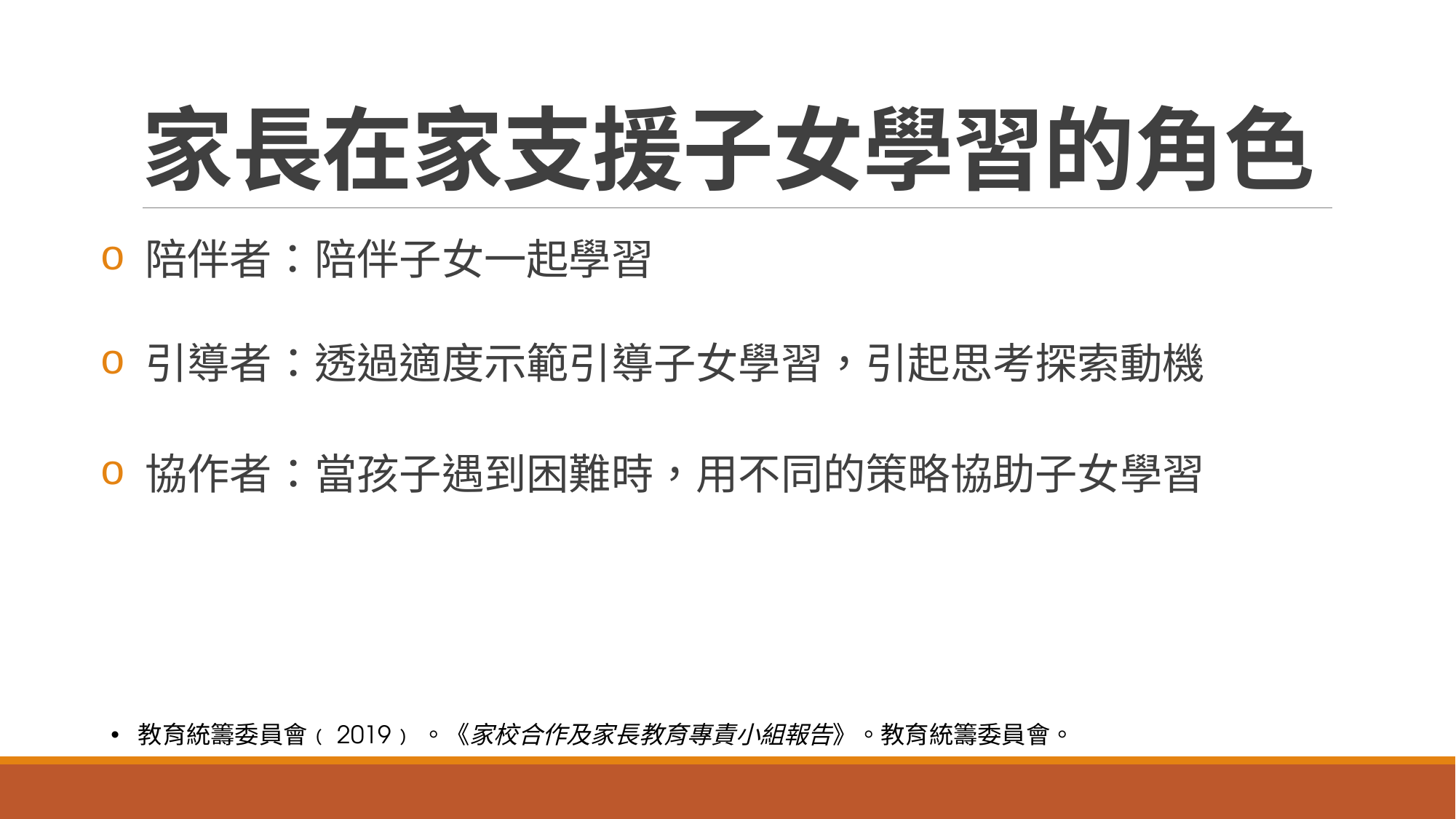

# 家長在家支援子女學習的角色
 陪伴者：陪伴子女一起學習
 引導者：透過適度示範引導子女學習，引起思考探索動機
 協作者：當孩子遇到困難時，用不同的策略協助子女學習

教育統籌委員會﹙2019﹚。《家校合作及家長教育專責小組報告》。教育統籌委員會。